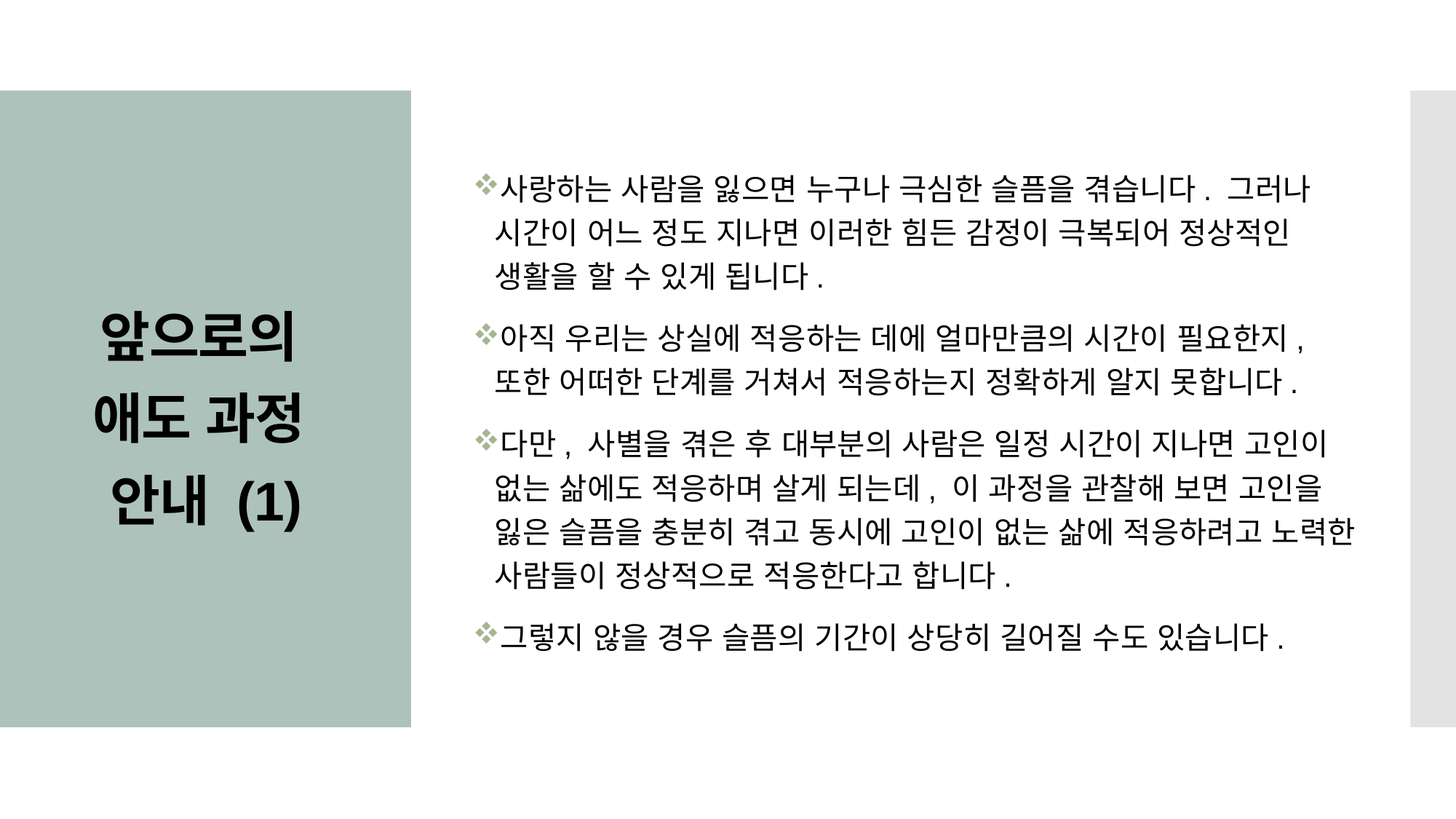

사랑하는 사람을 잃으면 누구나 극심한 슬픔을 겪습니다. 그러나 시간이 어느 정도 지나면 이러한 힘든 감정이 극복되어 정상적인 생활을 할 수 있게 됩니다.
아직 우리는 상실에 적응하는 데에 얼마만큼의 시간이 필요한지, 또한 어떠한 단계를 거쳐서 적응하는지 정확하게 알지 못합니다.
다만, 사별을 겪은 후 대부분의 사람은 일정 시간이 지나면 고인이 없는 삶에도 적응하며 살게 되는데, 이 과정을 관찰해 보면 고인을 잃은 슬픔을 충분히 겪고 동시에 고인이 없는 삶에 적응하려고 노력한 사람들이 정상적으로 적응한다고 합니다.
그렇지 않을 경우 슬픔의 기간이 상당히 길어질 수도 있습니다.
# 앞으로의 애도 과정 안내 (1)